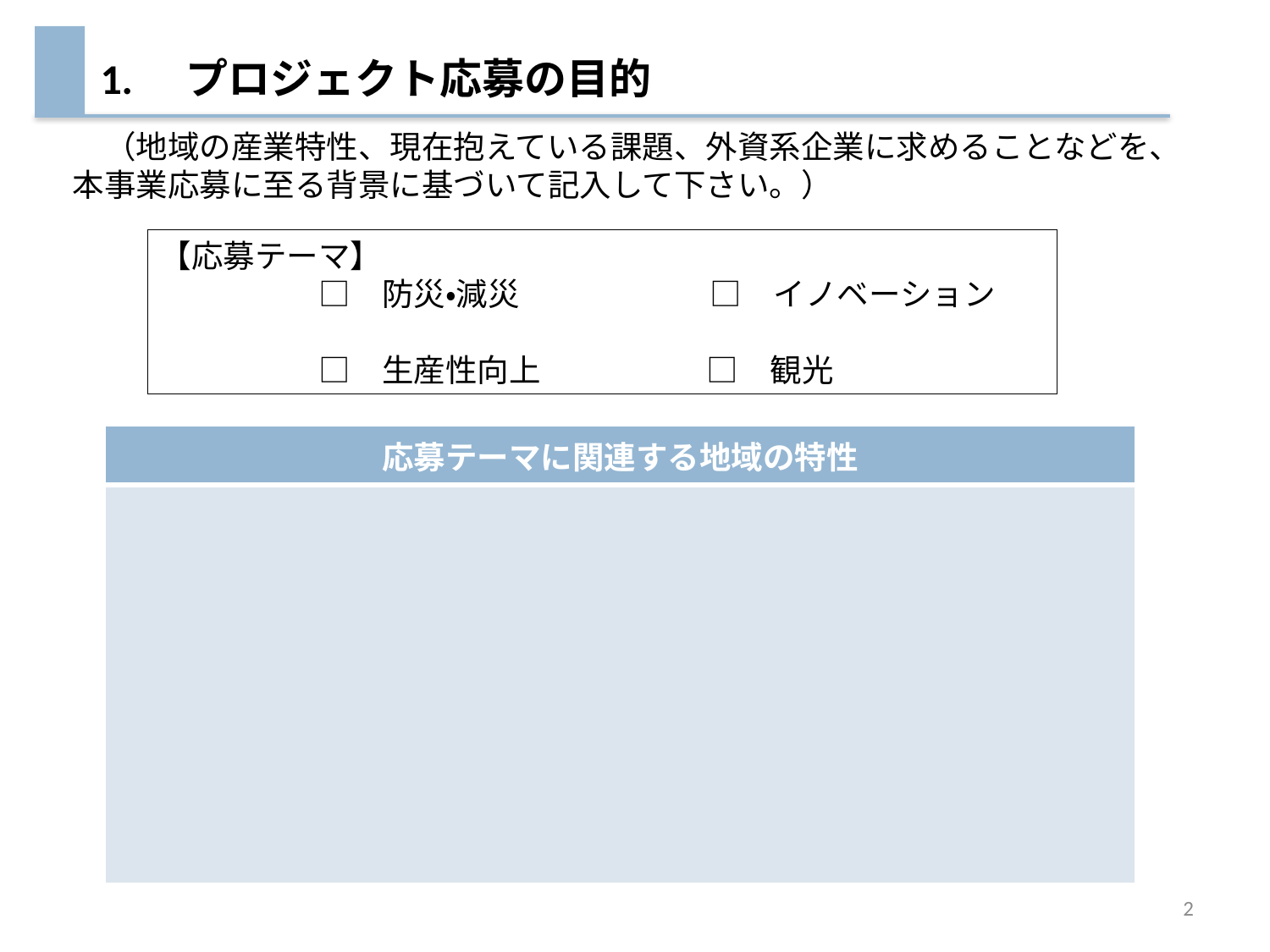

# 1.　プロジェクト応募の目的
　（地域の産業特性、現在抱えている課題、外資系企業に求めることなどを、本事業応募に至る背景に基づいて記入して下さい。）
【応募テーマ】
　　　　　□　防災・減災　　　　　　□　イノベーション
　　　　　□　生産性向上　　　　　 □　観光
| 応募テーマに関連する地域の特性 |
| --- |
|  |
2